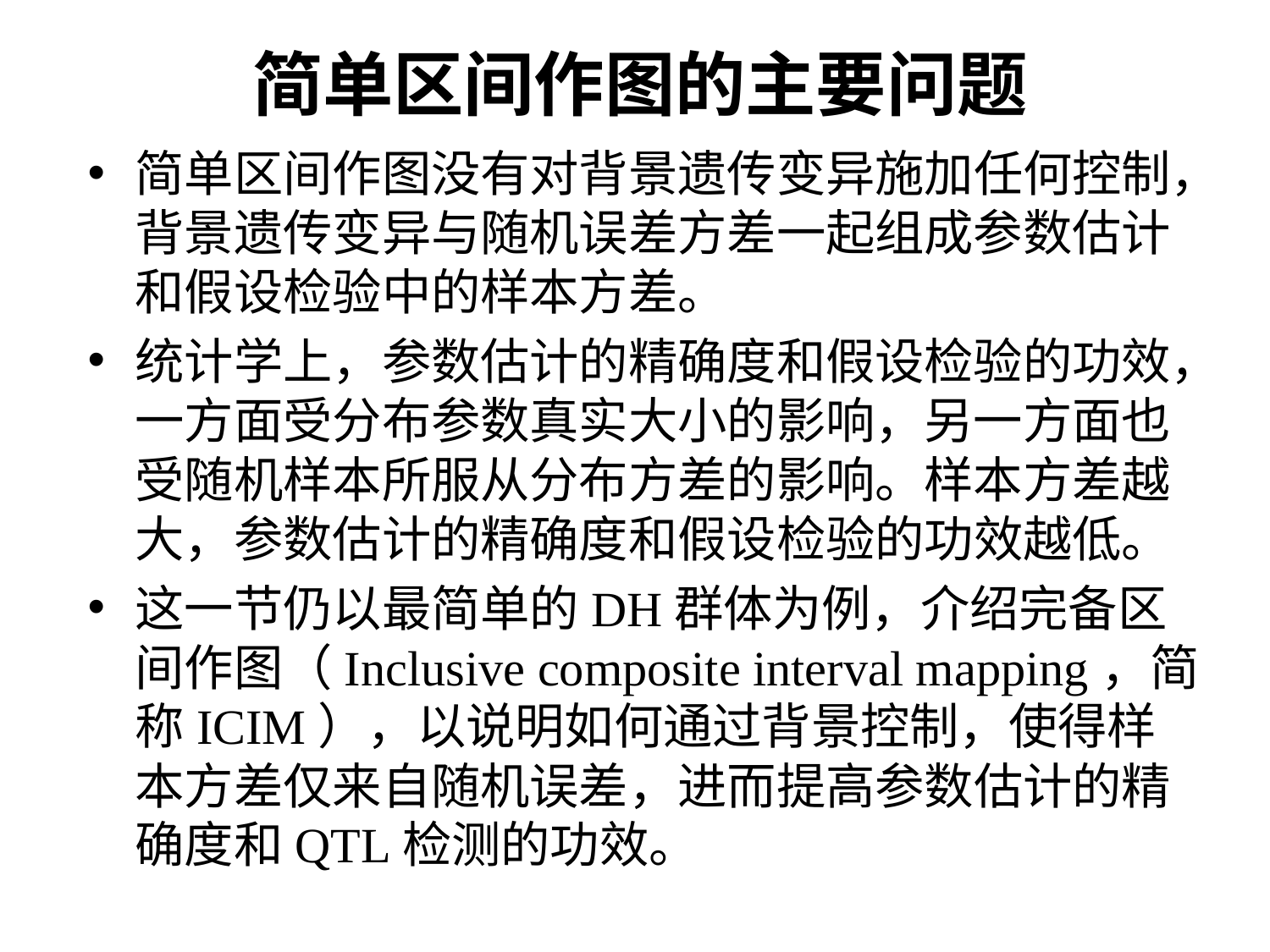

# 简单区间作图的主要问题
简单区间作图没有对背景遗传变异施加任何控制，背景遗传变异与随机误差方差一起组成参数估计和假设检验中的样本方差。
统计学上，参数估计的精确度和假设检验的功效，一方面受分布参数真实大小的影响，另一方面也受随机样本所服从分布方差的影响。样本方差越大，参数估计的精确度和假设检验的功效越低。
这一节仍以最简单的DH群体为例，介绍完备区间作图（Inclusive composite interval mapping，简称ICIM），以说明如何通过背景控制，使得样本方差仅来自随机误差，进而提高参数估计的精确度和QTL检测的功效。